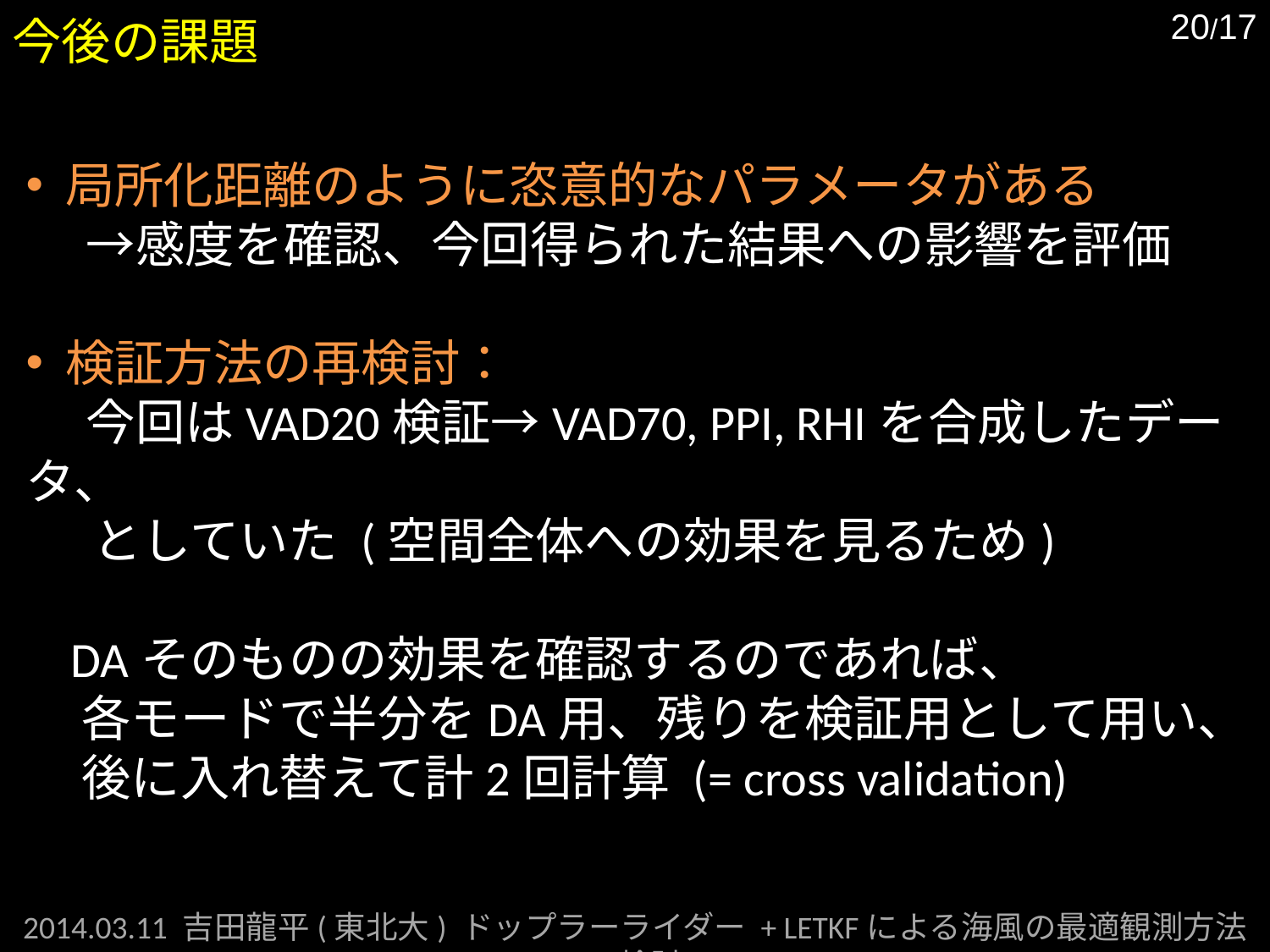

今後の課題
局所化距離のように恣意的なパラメータがある
　 →感度を確認、今回得られた結果への影響を評価

検証方法の再検討：
　 今回はVAD20検証→VAD70, PPI, RHIを合成したデータ、
     としていた (空間全体への効果を見るため)

    DAそのものの効果を確認するのであれば、
    各モードで半分をDA用、残りを検証用として用い、
    後に入れ替えて計2回計算 (= cross validation)